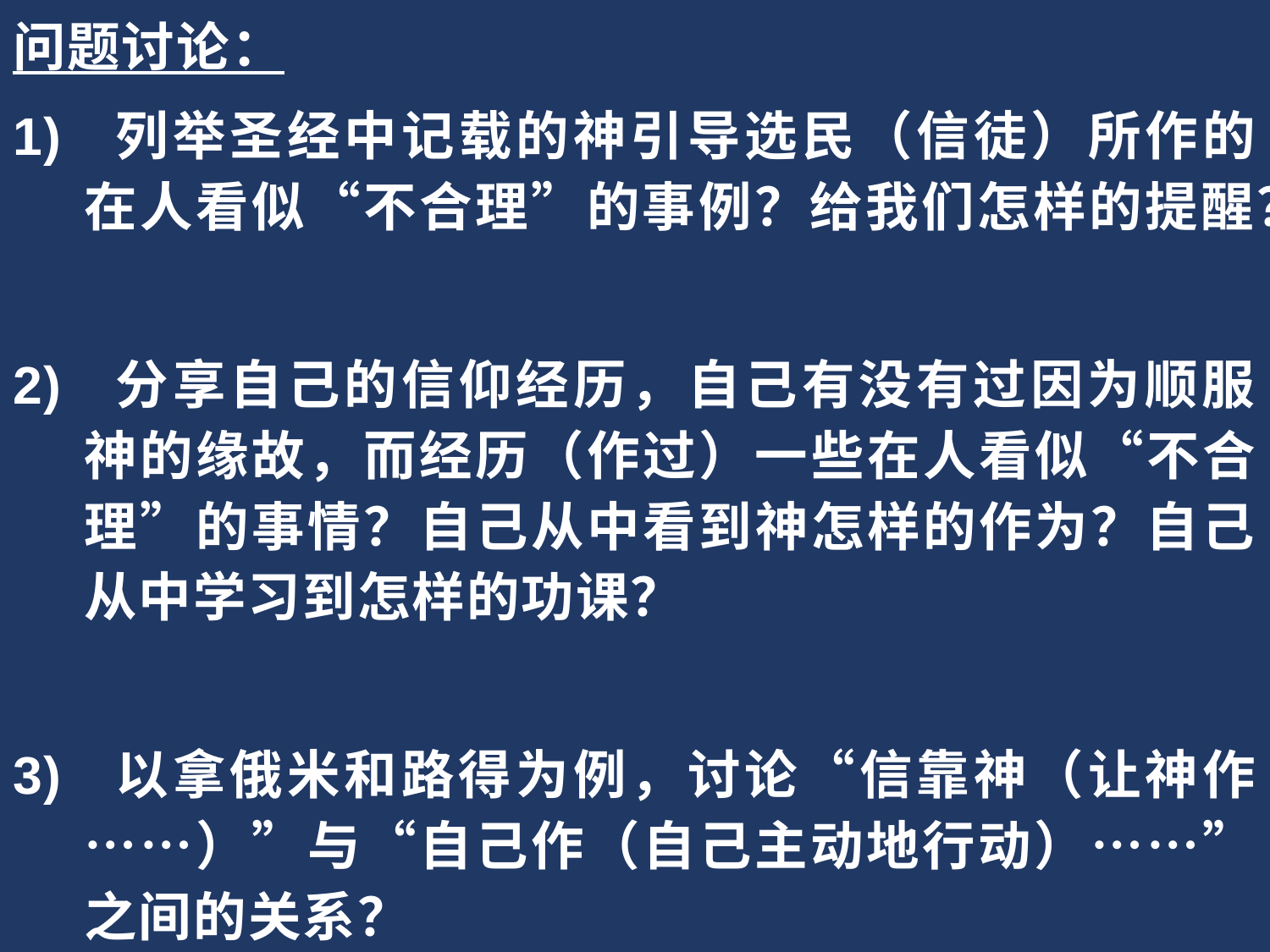

问题讨论：
 列举圣经中记载的神引导选民（信徒）所作的在人看似“不合理”的事例？给我们怎样的提醒？

 分享自己的信仰经历，自己有没有过因为顺服神的缘故，而经历（作过）一些在人看似“不合理”的事情？自己从中看到神怎样的作为？自己从中学习到怎样的功课？

 以拿俄米和路得为例，讨论“信靠神（让神作……）”与“自己作（自己主动地行动）……”之间的关系？